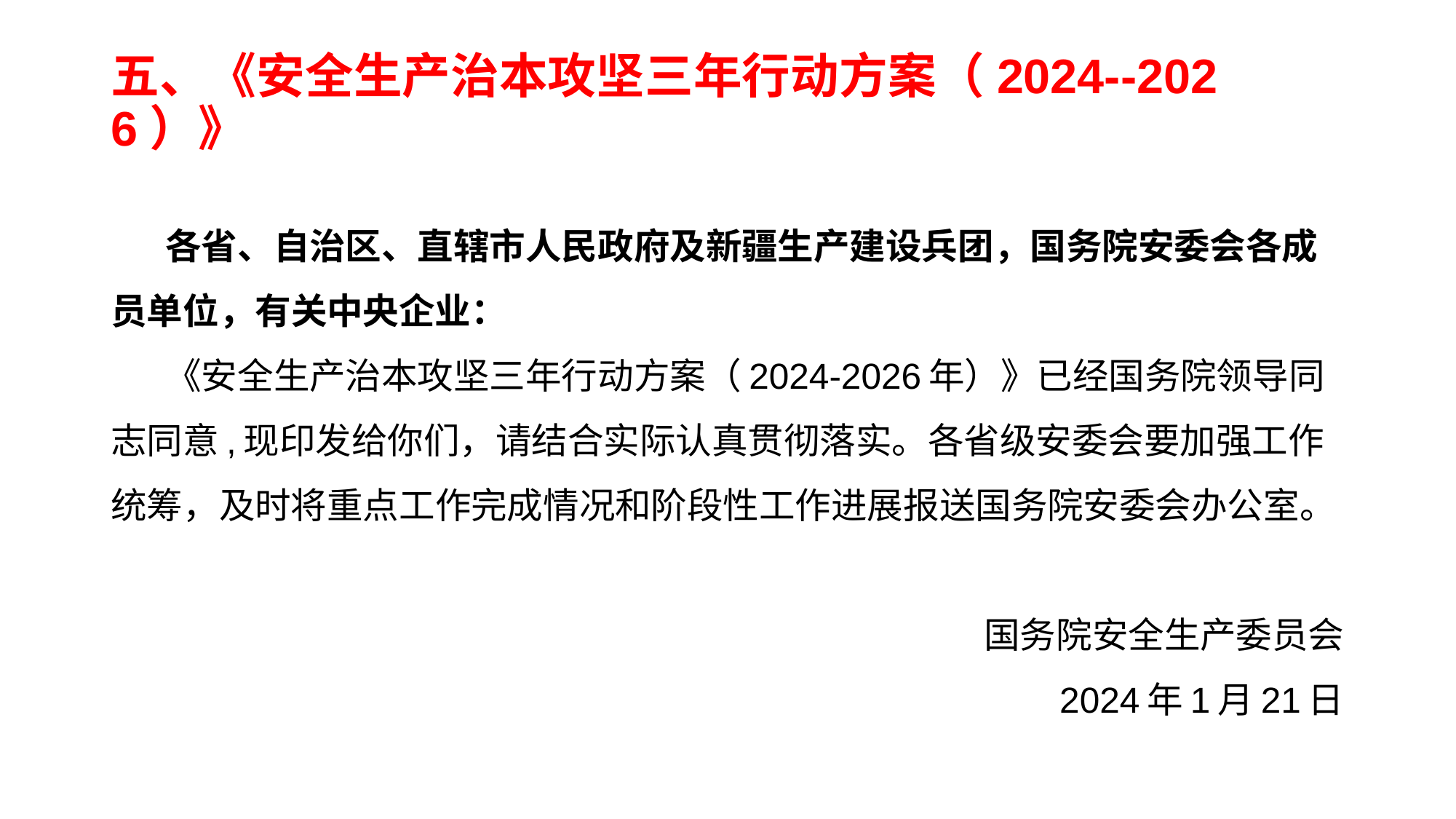

# 五、《安全生产治本攻坚三年行动方案（2024--2026）》
各省、自治区、直辖市人民政府及新疆生产建设兵团，国务院安委会各成员单位，有关中央企业：
《安全生产治本攻坚三年行动方案（2024-2026年）》已经国务院领导同志同意,现印发给你们，请结合实际认真贯彻落实。各省级安委会要加强工作统筹，及时将重点工作完成情况和阶段性工作进展报送国务院安委会办公室。

国务院安全生产委员会
2024年1月21日